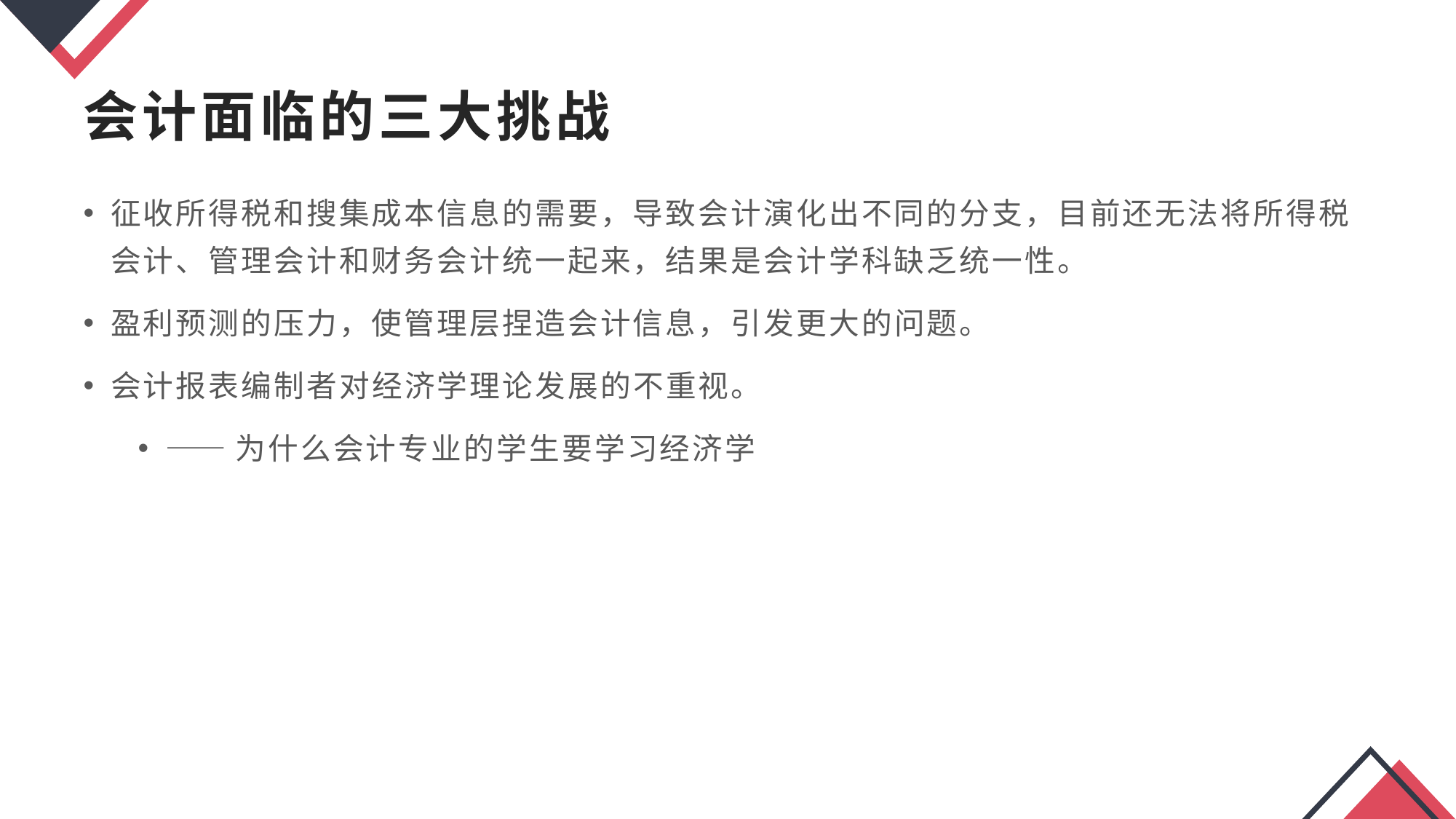

会计面临的三大挑战
征收所得税和搜集成本信息的需要，导致会计演化出不同的分支，目前还无法将所得税会计、管理会计和财务会计统一起来，结果是会计学科缺乏统一性。
盈利预测的压力，使管理层捏造会计信息，引发更大的问题。
会计报表编制者对经济学理论发展的不重视。
——为什么会计专业的学生要学习经济学